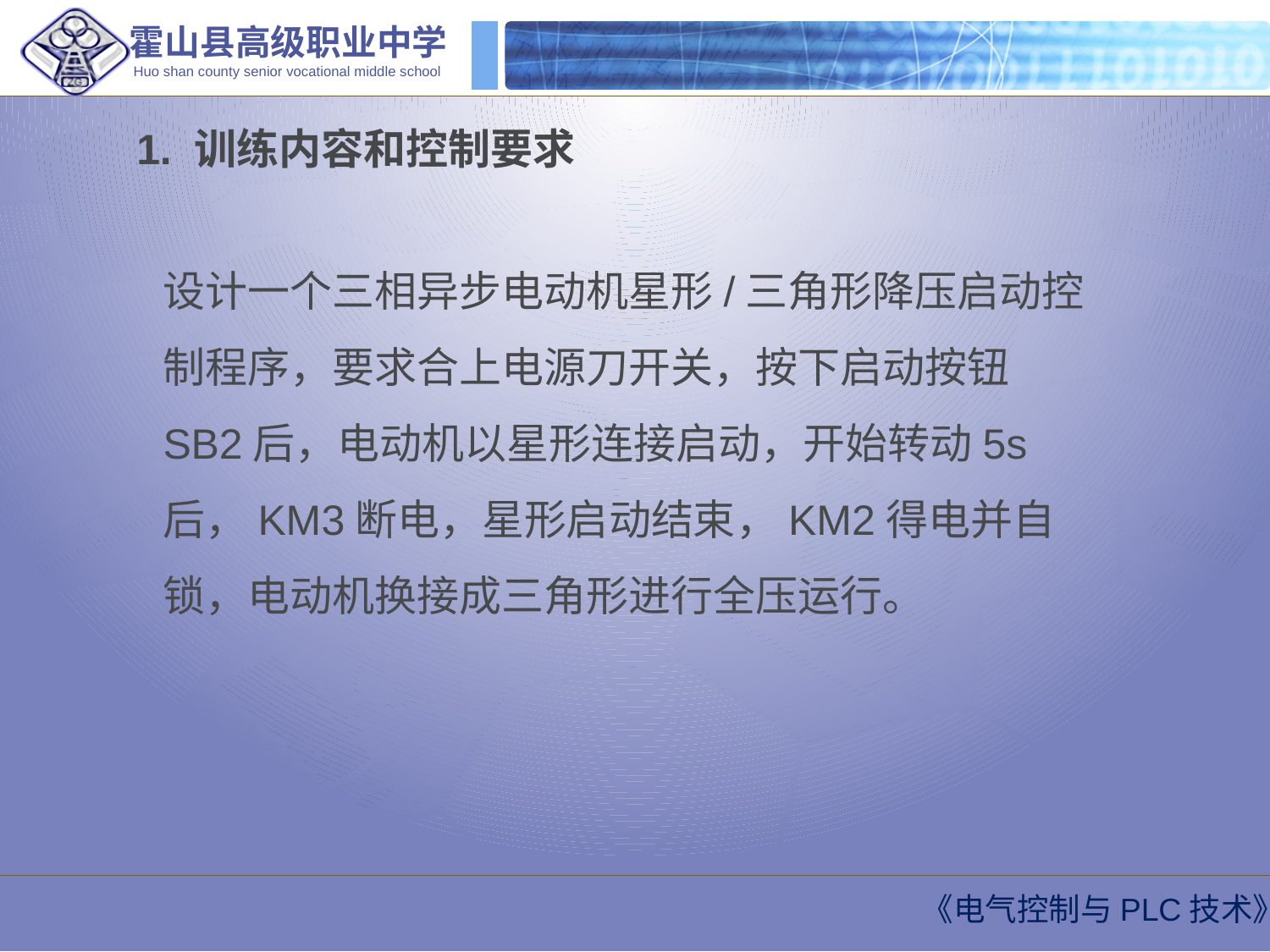

1. 训练内容和控制要求
设计一个三相异步电动机星形/三角形降压启动控制程序，要求合上电源刀开关，按下启动按钮SB2后，电动机以星形连接启动，开始转动5s后，KM3断电，星形启动结束，KM2得电并自锁，电动机换接成三角形进行全压运行。